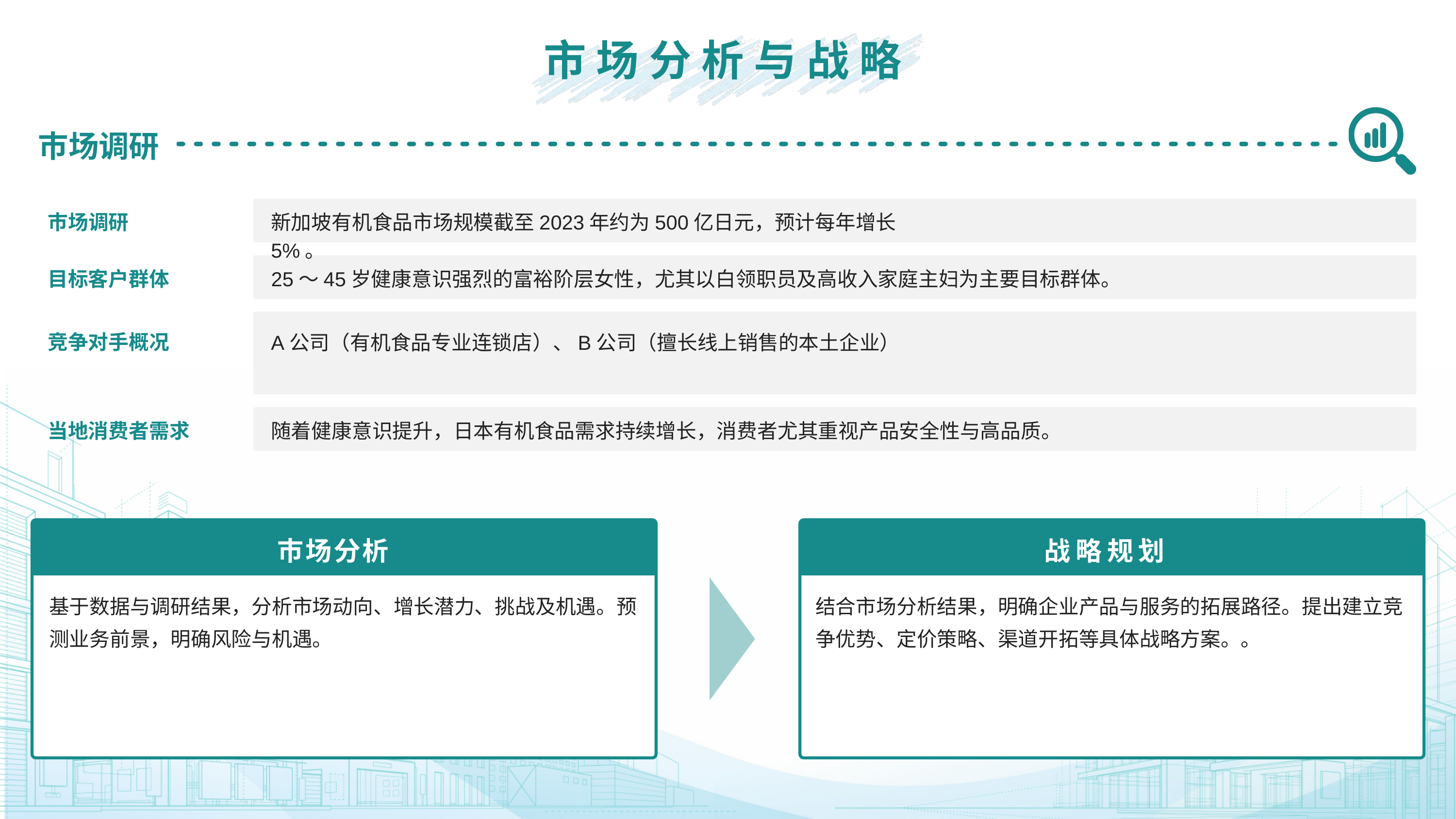

市场分析与战略

市场调研

市场调研
新加坡有机食品市场规模截至2023年约为500亿日元，预计每年增长5%。

目标客户群体
25～45岁健康意识强烈的富裕阶层女性，尤其以白领职员及高收入家庭主妇为主要目标群体。

竞争对手概况
A公司（有机食品专业连锁店）、B公司（擅长线上销售的本土企业）

当地消费者需求
随着健康意识提升，日本有机食品需求持续增长，消费者尤其重视产品安全性与高品质。

战略规划
市场分析
基于数据与调研结果，分析市场动向、增长潜力、挑战及机遇。预测业务前景，明确风险与机遇。
结合市场分析结果，明确企业产品与服务的拓展路径。提出建立竞争优势、定价策略、渠道开拓等具体战略方案。。